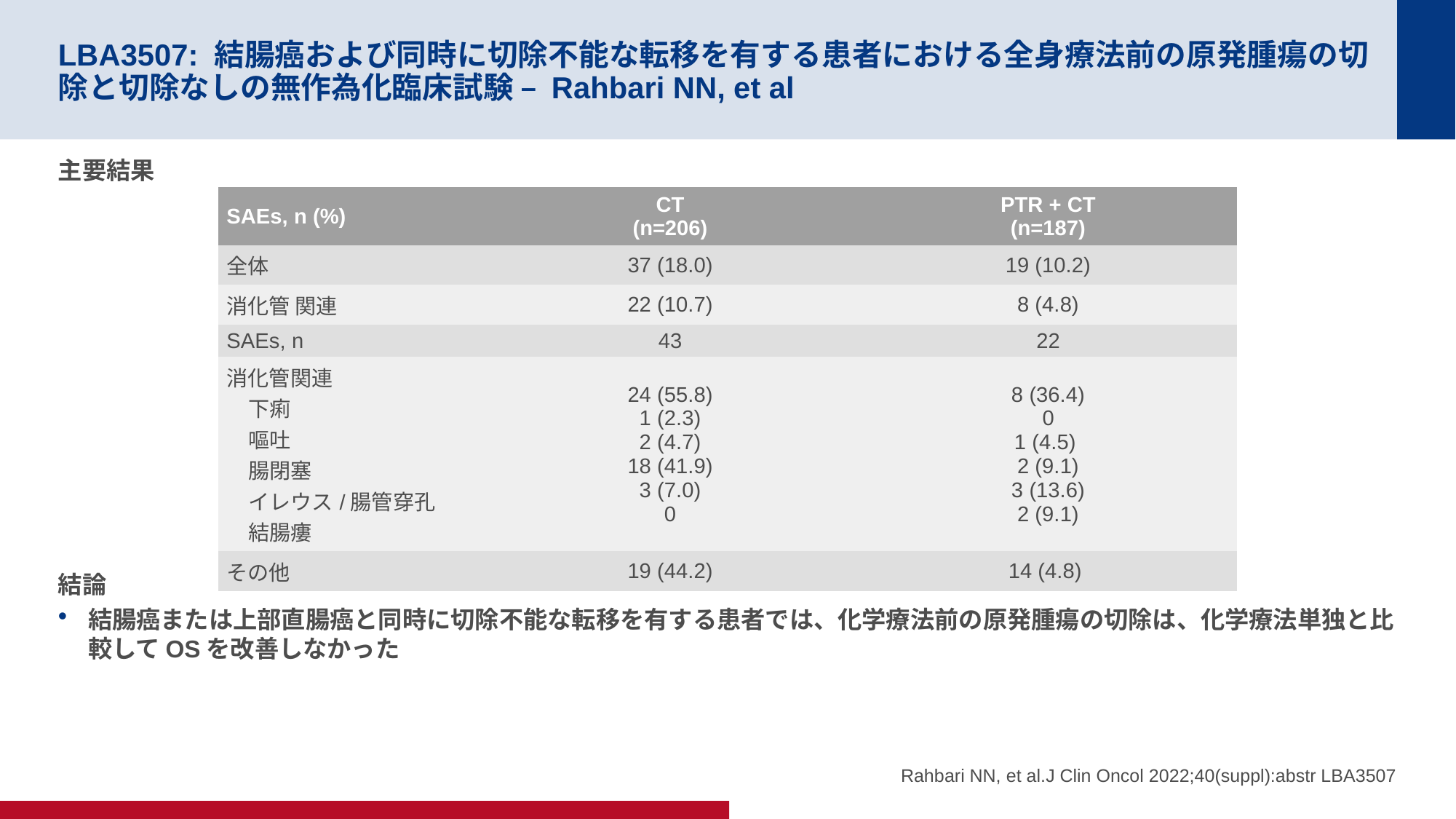

# LBA3507: 結腸癌および同時に切除不能な転移を有する患者における全身療法前の原発腫瘍の切除と切除なしの無作為化臨床試験 – Rahbari NN, et al
主要結果
結論
結腸癌または上部直腸癌と同時に切除不能な転移を有する患者では、化学療法前の原発腫瘍の切除は、化学療法単独と比較してOSを改善しなかった
| SAEs, n (%) | CT (n=206) | PTR + CT (n=187) |
| --- | --- | --- |
| 全体 | 37 (18.0) | 19 (10.2) |
| 消化管 関連 | 22 (10.7) | 8 (4.8) |
| SAEs, n | 43 | 22 |
| 消化管関連 下痢 嘔吐 腸閉塞 イレウス/腸管穿孔 結腸瘻 | 24 (55.8) 1 (2.3) 2 (4.7) 18 (41.9) 3 (7.0) 0 | 8 (36.4) 0 1 (4.5) 2 (9.1) 3 (13.6) 2 (9.1) |
| その他 | 19 (44.2) | 14 (4.8) |
Rahbari NN, et al.J Clin Oncol 2022;40(suppl):abstr LBA3507